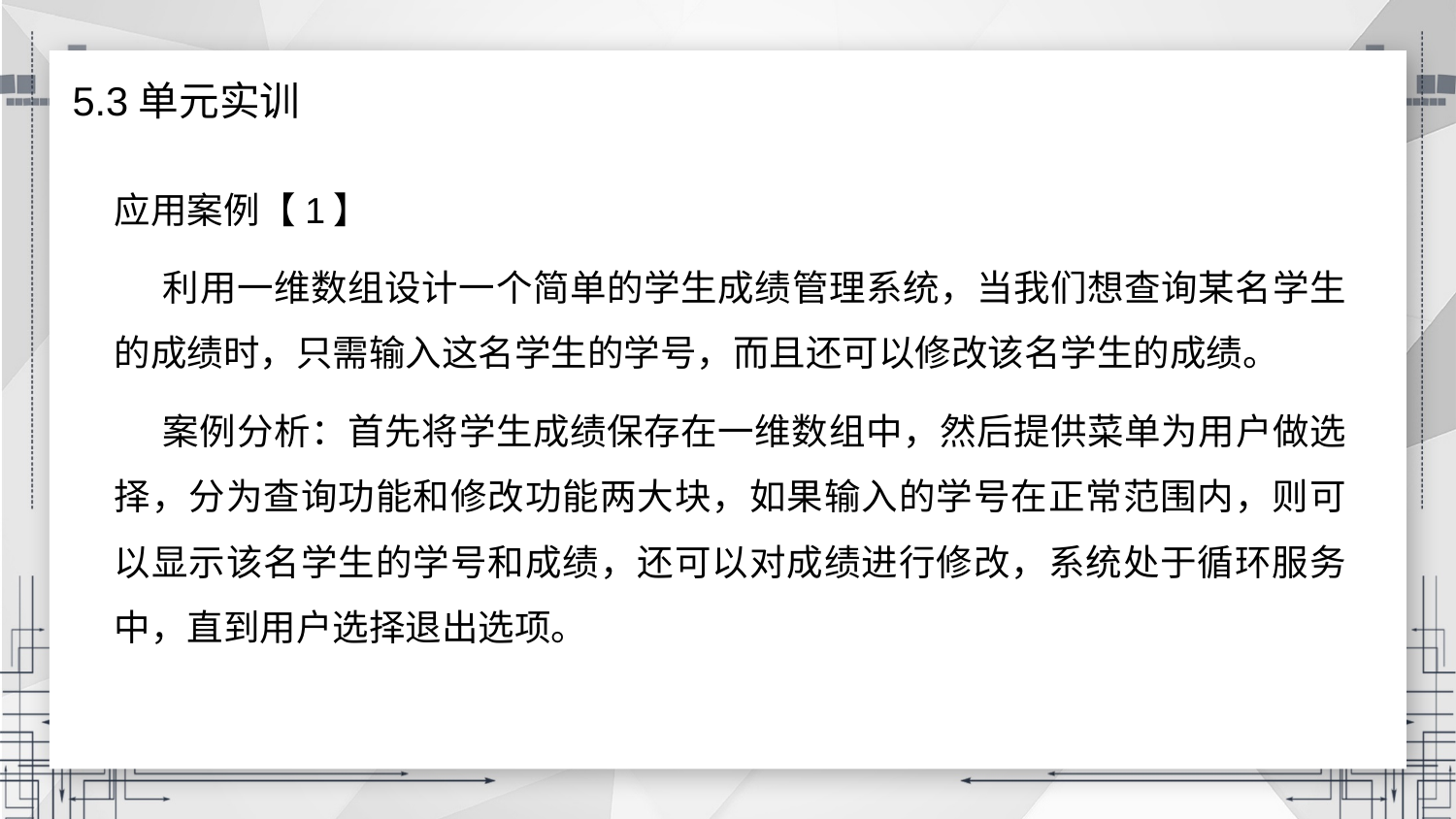

5.3单元实训
应用案例【1】
利用一维数组设计一个简单的学生成绩管理系统，当我们想查询某名学生的成绩时，只需输入这名学生的学号，而且还可以修改该名学生的成绩。
案例分析：首先将学生成绩保存在一维数组中，然后提供菜单为用户做选择，分为查询功能和修改功能两大块，如果输入的学号在正常范围内，则可以显示该名学生的学号和成绩，还可以对成绩进行修改，系统处于循环服务中，直到用户选择退出选项。